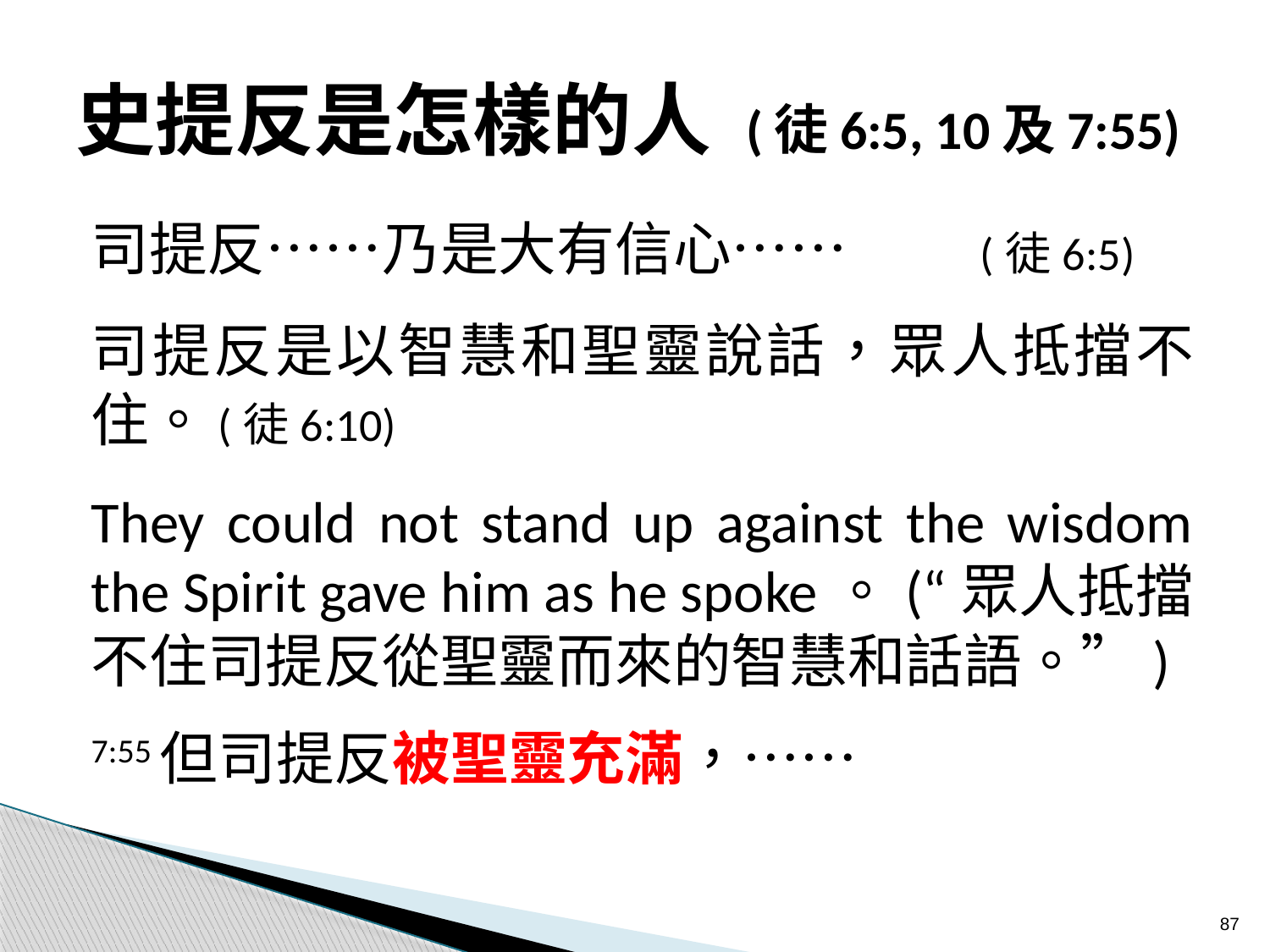

# 史提反是怎樣的人 (徒6:5, 10及7:55)
司提反……乃是大有信心…… 	(徒6:5)
司提反是以智慧和聖靈說話，眾人抵擋不住。	(徒6:10)
They could not stand up against the wisdom the Spirit gave him as he spoke。(“眾人抵擋不住司提反從聖靈而來的智慧和話語。”)
7:55但司提反被聖靈充滿，……
87